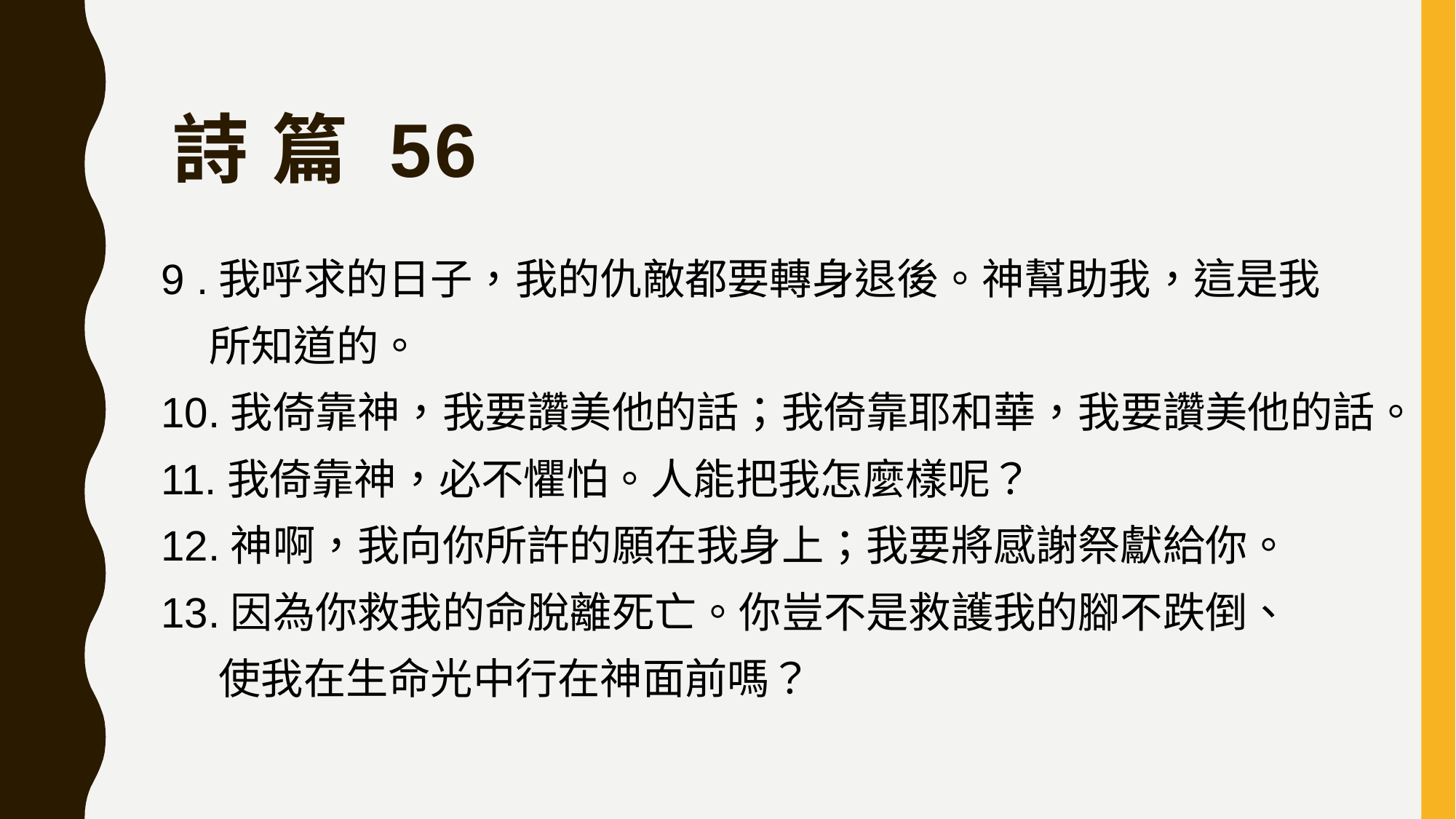

# 詩 篇 56
9 .我呼求的日子，我的仇敵都要轉身退後。神幫助我，這是我
    所知道的。
10.我倚靠神，我要讚美他的話；我倚靠耶和華，我要讚美他的話。
11.我倚靠神，必不懼怕。人能把我怎麼樣呢？
12.神啊，我向你所許的願在我身上；我要將感謝祭獻給你。
13.因為你救我的命脫離死亡。你豈不是救護我的腳不跌倒、
     使我在生命光中行在神面前嗎？